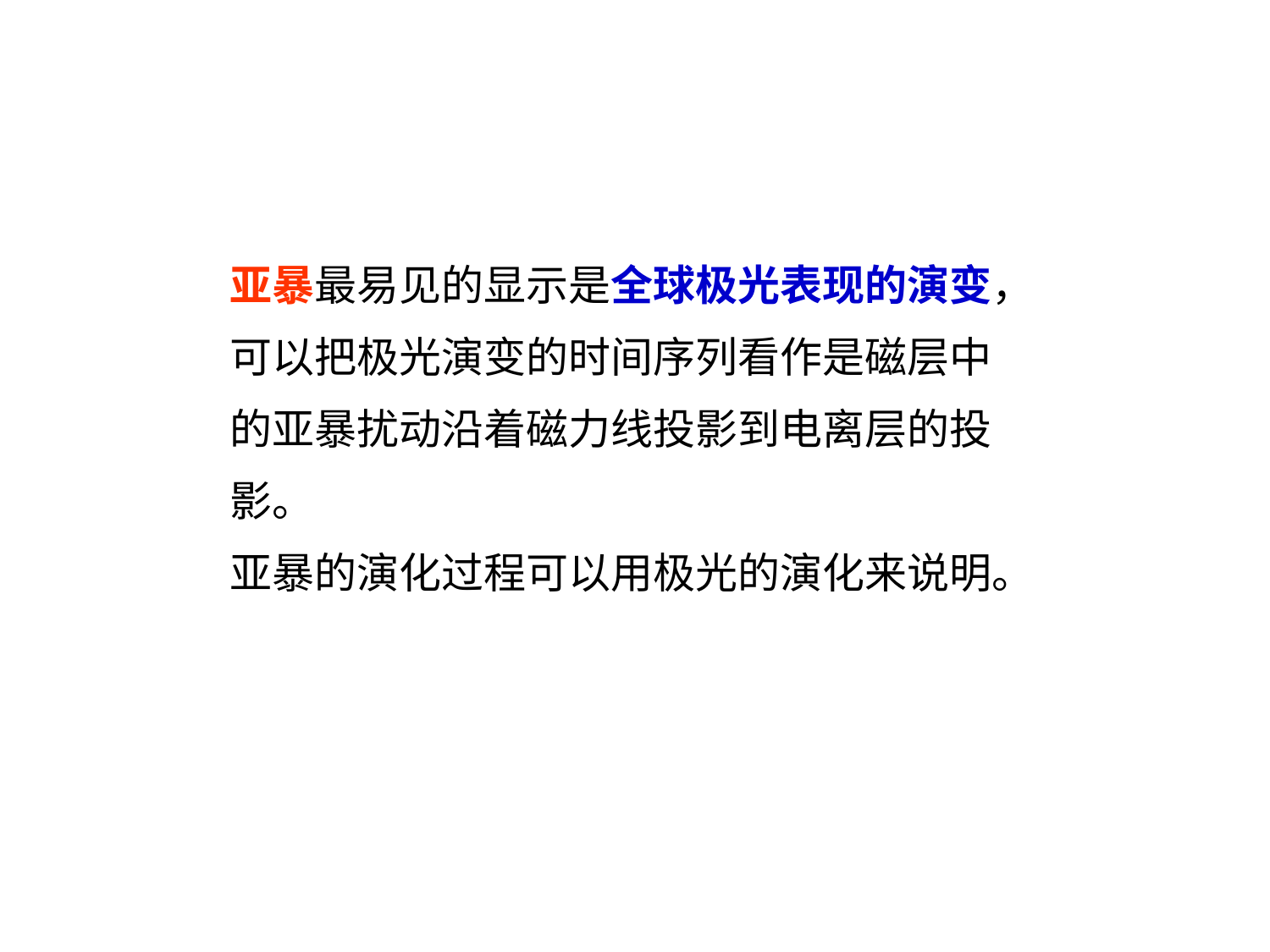

亚暴最易见的显示是全球极光表现的演变，
可以把极光演变的时间序列看作是磁层中
的亚暴扰动沿着磁力线投影到电离层的投
影。
亚暴的演化过程可以用极光的演化来说明。